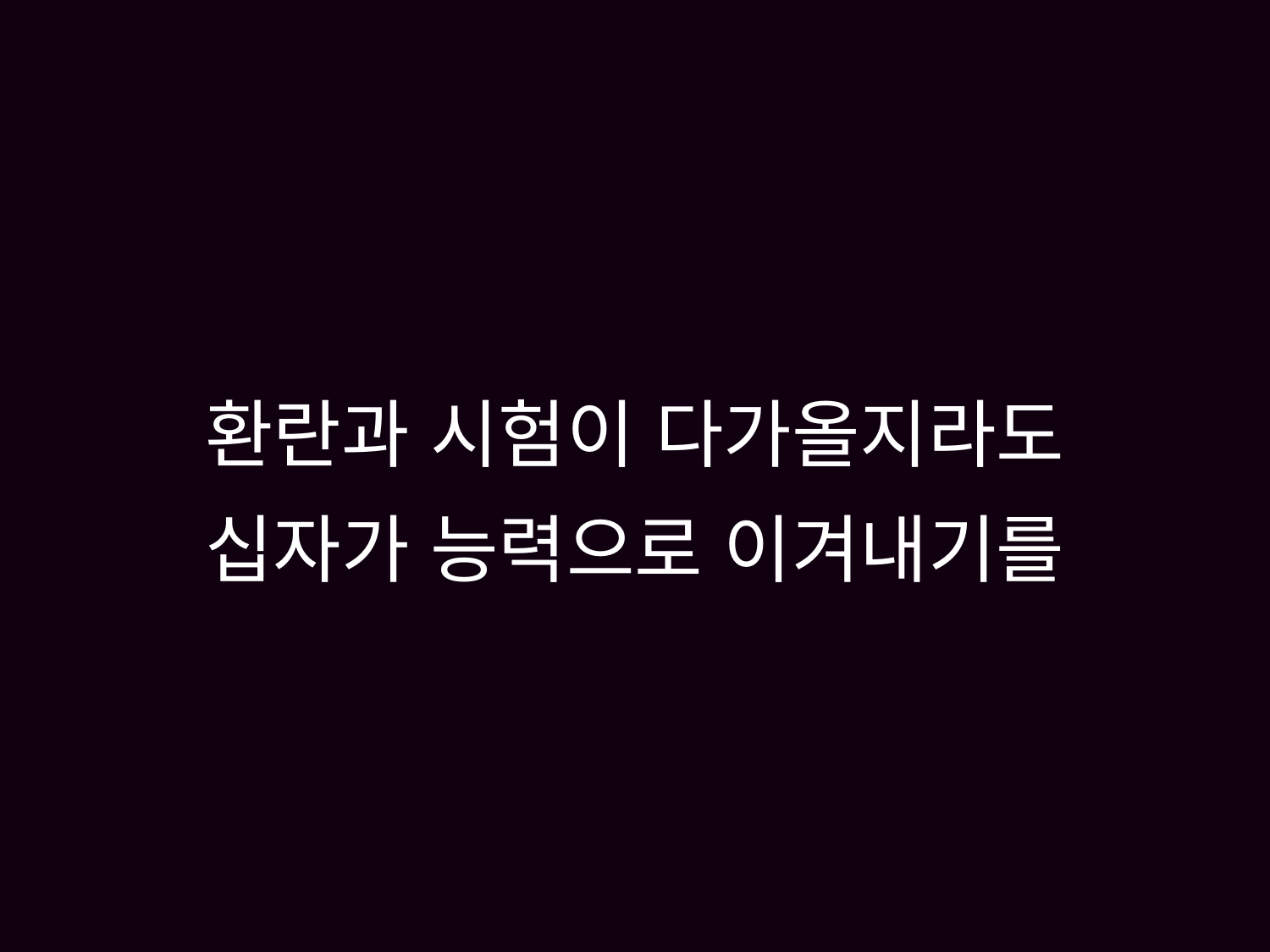

# 환란과 시험이 다가올지라도 십자가 능력으로 이겨내기를